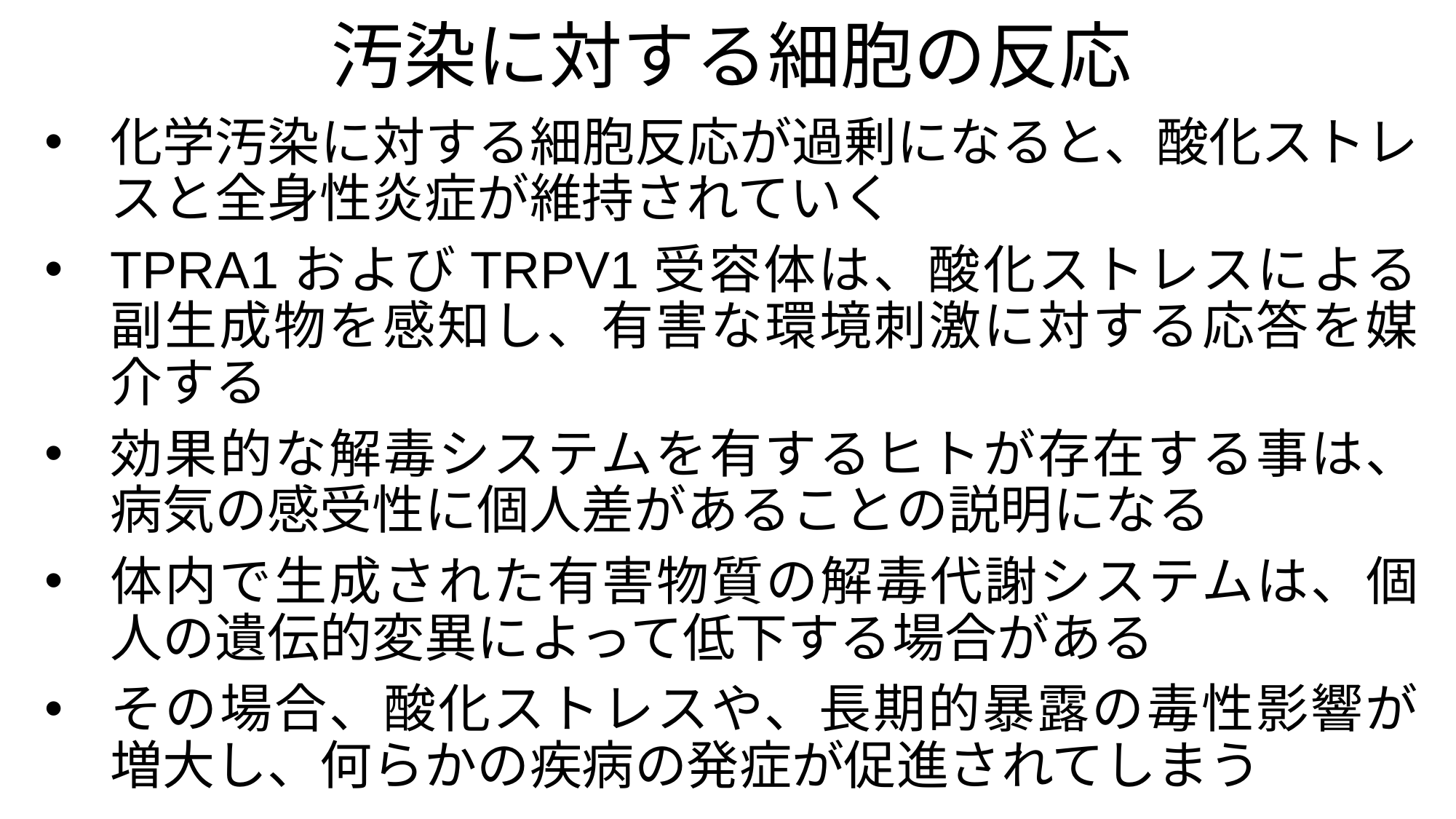

# 汚染に対する細胞の反応
化学汚染に対する細胞反応が過剰になると、酸化ストレスと全身性炎症が維持されていく
TPRA1およびTRPV1受容体は、酸化ストレスによる副生成物を感知し、有害な環境刺激に対する応答を媒介する
効果的な解毒システムを有するヒトが存在する事は、病気の感受性に個人差があることの説明になる
体内で生成された有害物質の解毒代謝システムは、個人の遺伝的変異によって低下する場合がある
その場合、酸化ストレスや、長期的暴露の毒性影響が増大し、何らかの疾病の発症が促進されてしまう